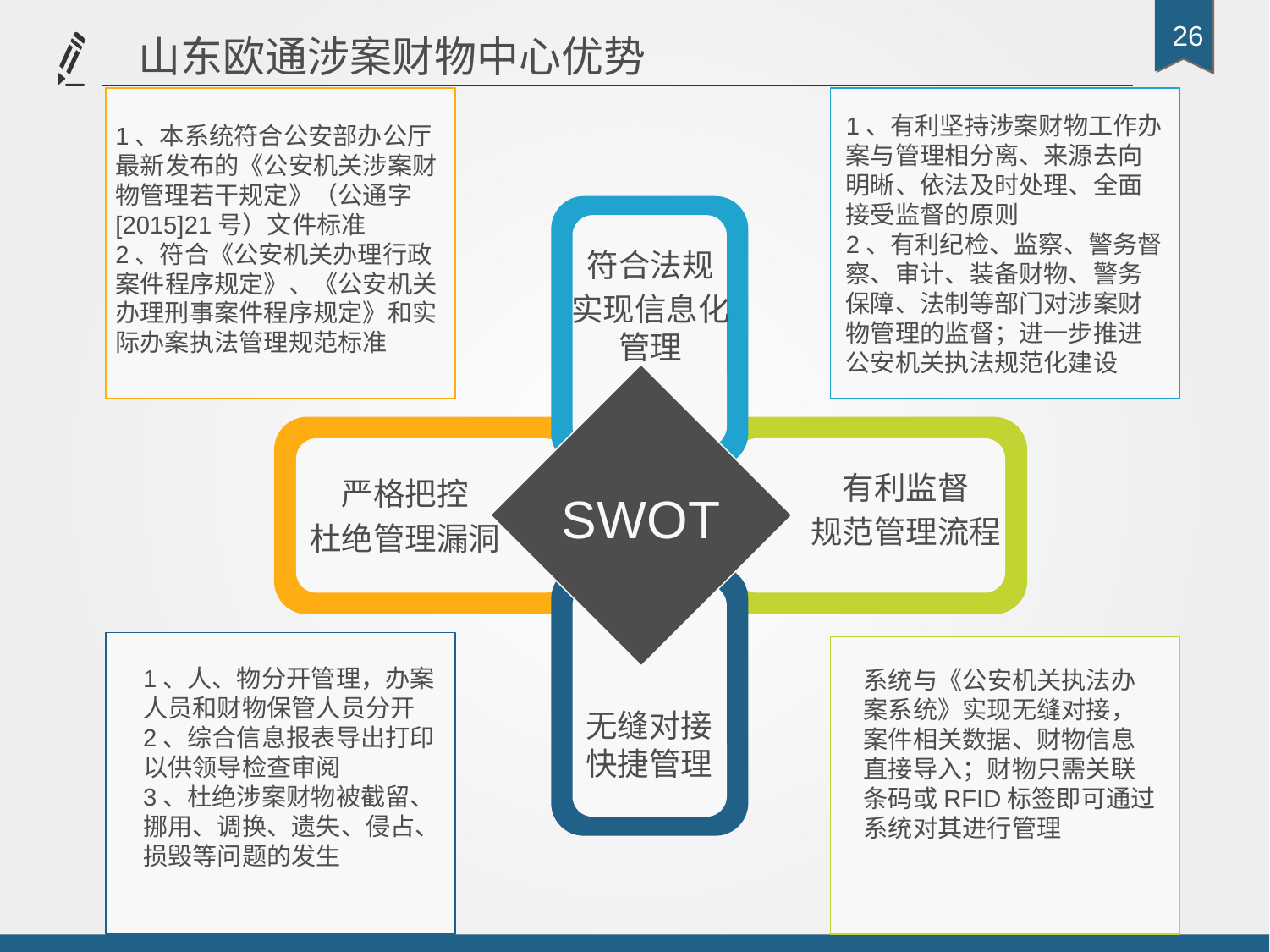

山东欧通涉案财物中心优势

1、有利坚持涉案财物工作办案与管理相分离、来源去向明晰、依法及时处理、全面接受监督的原则
2、有利纪检、监察、警务督察、审计、装备财物、警务保障、法制等部门对涉案财物管理的监督；进一步推进公安机关执法规范化建设
1、本系统符合公安部办公厅最新发布的《公安机关涉案财物管理若干规定》（公通字[2015]21号）文件标准
2、符合《公安机关办理行政案件程序规定》、《公安机关办理刑事案件程序规定》和实际办案执法管理规范标准

符合法规
实现信息化管理

有利监督
规范管理流程
严格把控
杜绝管理漏洞
SWOT

1、人、物分开管理，办案人员和财物保管人员分开
2、综合信息报表导出打印以供领导检查审阅
3、杜绝涉案财物被截留、挪用、调换、遗失、侵占、损毁等问题的发生
系统与《公安机关执法办案系统》实现无缝对接，案件相关数据、财物信息直接导入；财物只需关联条码或RFID标签即可通过系统对其进行管理
无缝对接
快捷管理